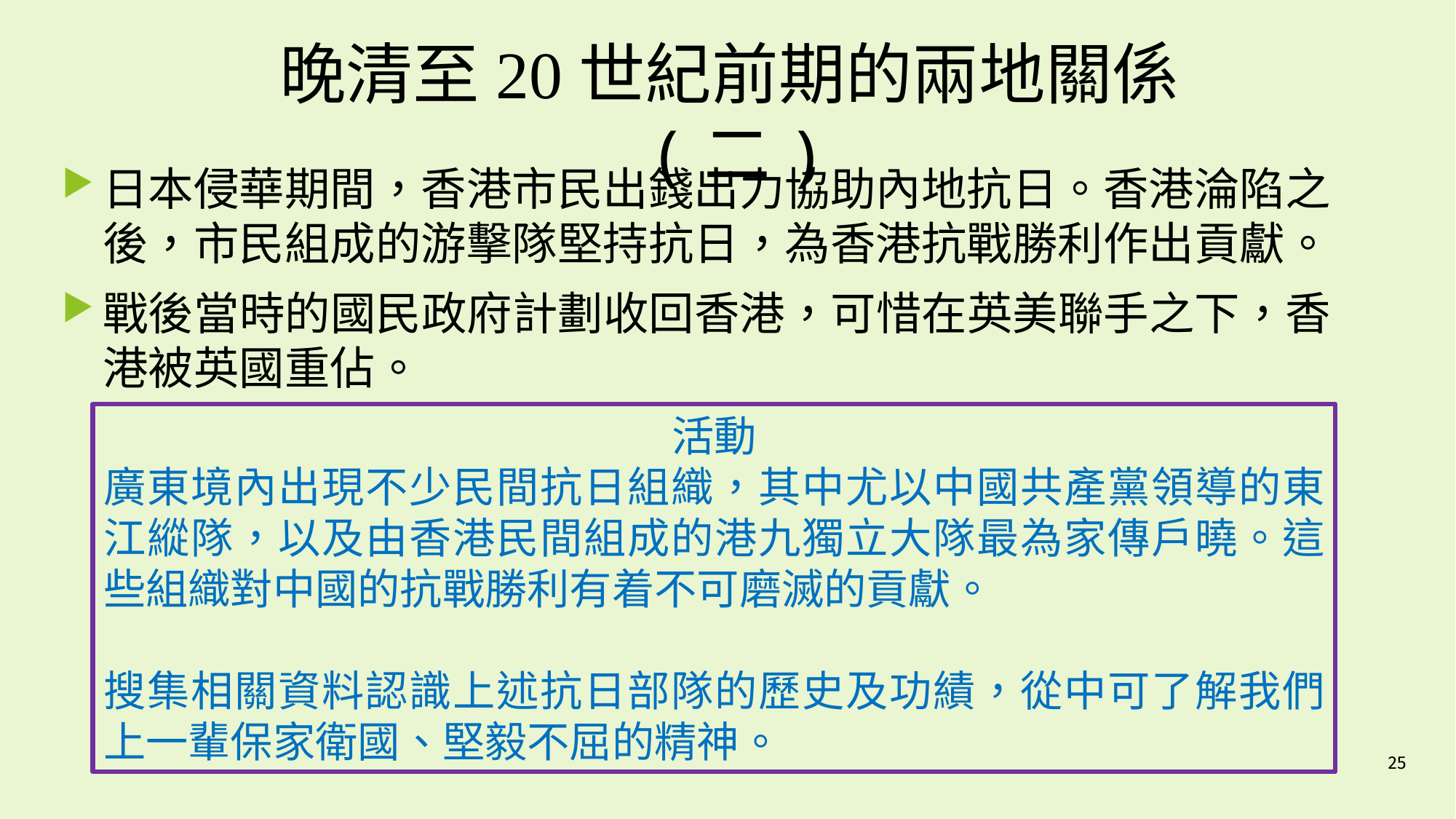

# 晚清至20世紀前期的兩地關係(二)
日本侵華期間，香港市民出錢出力協助內地抗日。香港淪陷之後，市民組成的游擊隊堅持抗日，為香港抗戰勝利作出貢獻。
戰後當時的國民政府計劃收回香港，可惜在英美聯手之下，香港被英國重佔。
活動
廣東境內出現不少民間抗日組織，其中尤以中國共產黨領導的東江縱隊，以及由香港民間組成的港九獨立大隊最為家傳戶曉。這些組織對中國的抗戰勝利有着不可磨滅的貢獻。

搜集相關資料認識上述抗日部隊的歷史及功績，從中可了解我們上一輩保家衛國、堅毅不屈的精神。
25